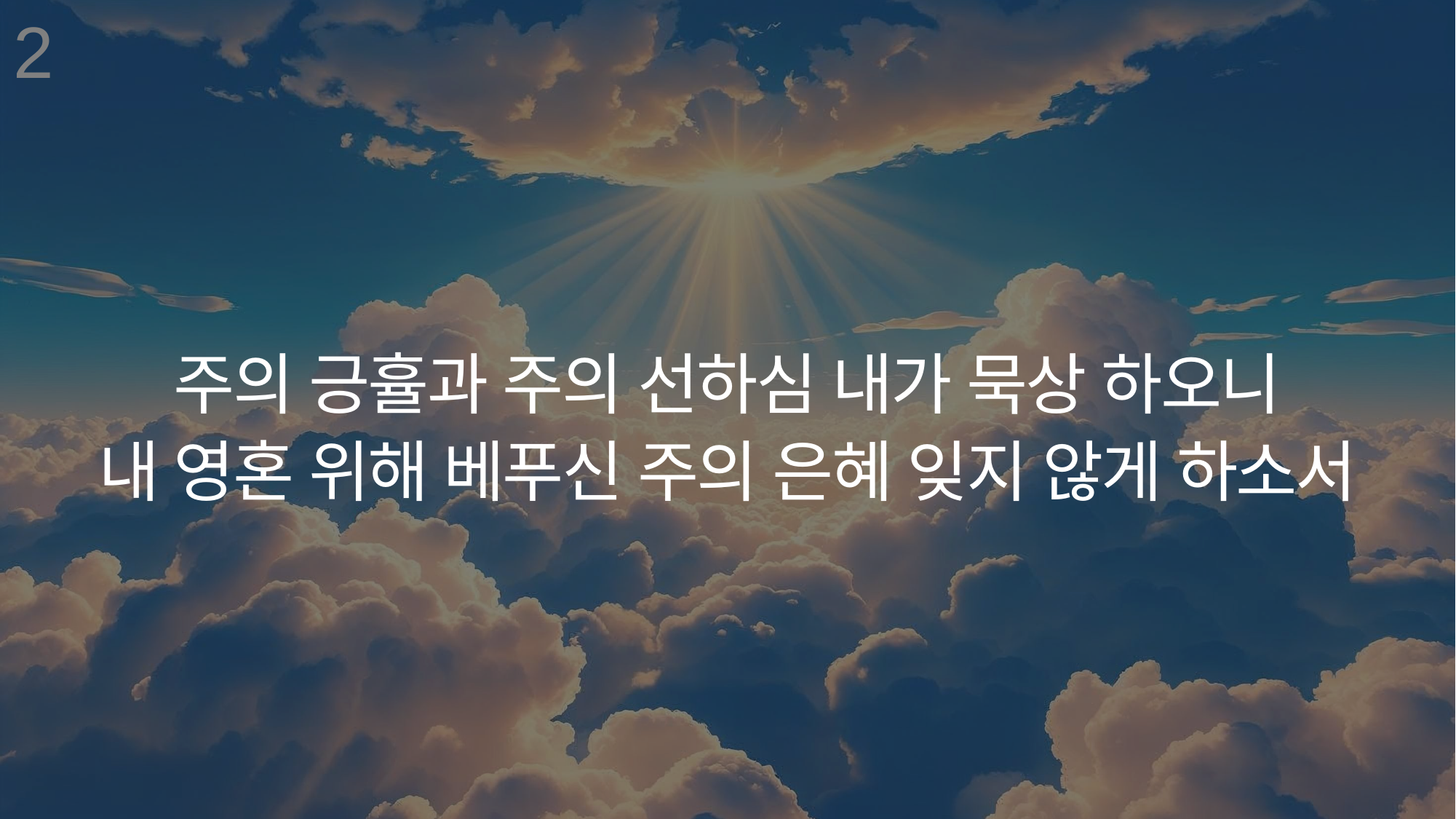

2
주의 긍휼과 주의 선하심 내가 묵상 하오니
내 영혼 위해 베푸신 주의 은혜 잊지 않게 하소서